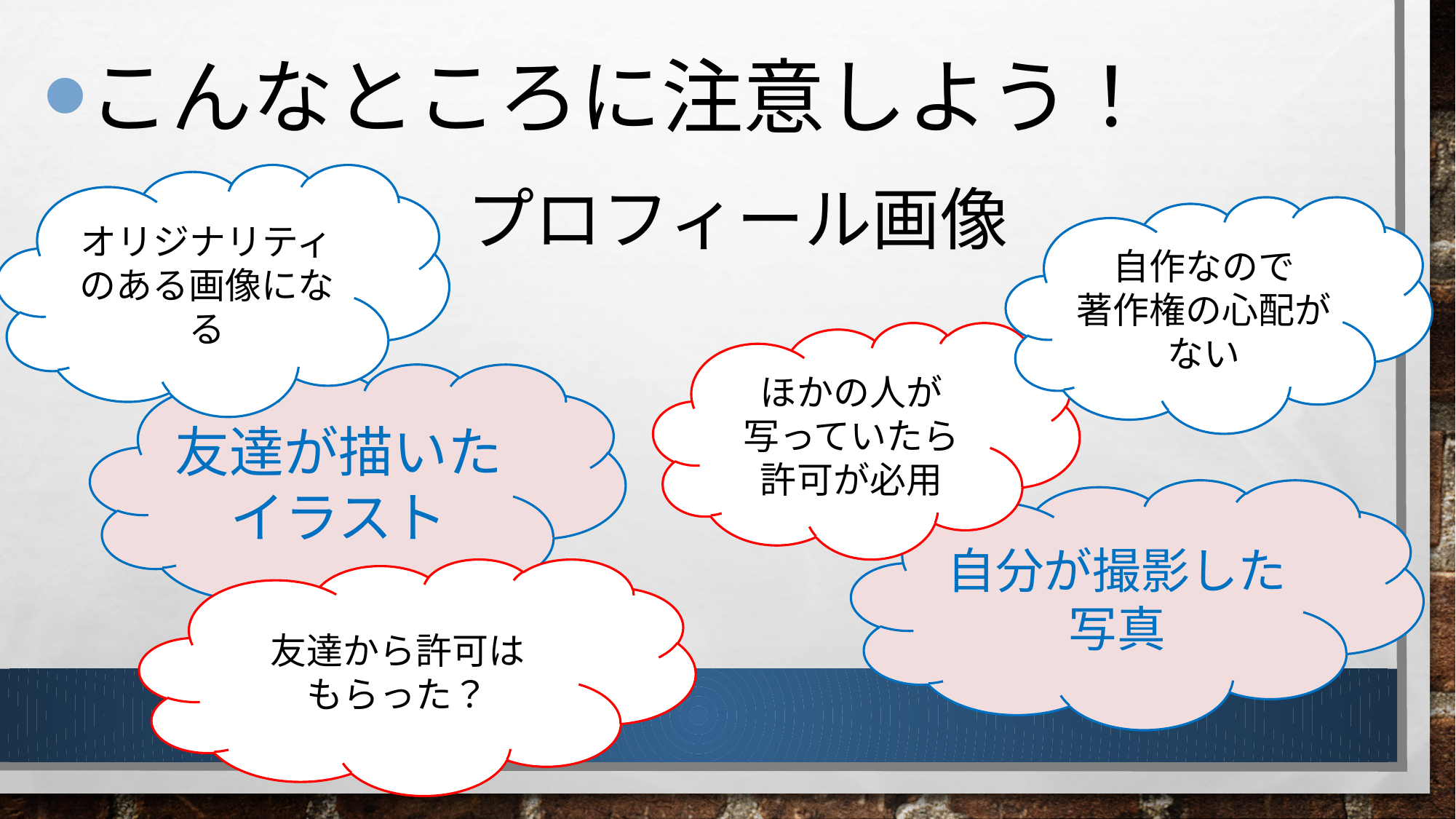

こんなところに注意しよう！
プロフィール画像
オリジナリティのある画像になる
自作なので
著作権の心配がない
ほかの人が
写っていたら
許可が必用
友達が描いたイラスト
自分が撮影した写真
友達から許可は
もらった？